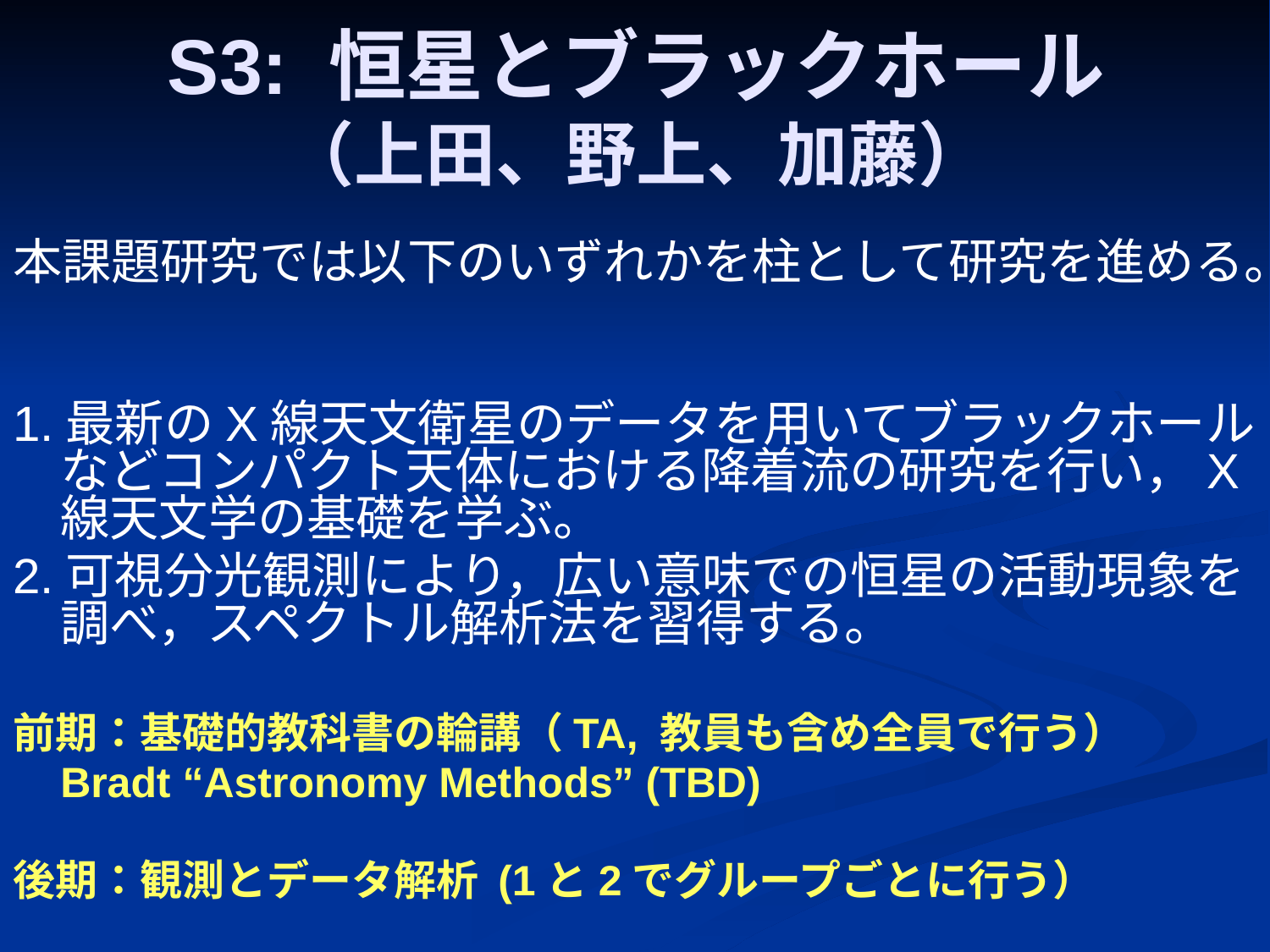

# S3: 恒星とブラックホール （上田、野上、加藤）

本課題研究では以下のいずれかを柱として研究を進める。

1.最新のX線天文衛星のデータを用いてブラックホールなどコンパクト天体における降着流の研究を行い，X線天文学の基礎を学ぶ。
2.可視分光観測により，広い意味での恒星の活動現象を調べ，スペクトル解析法を習得する。

前期：基礎的教科書の輪講（TA, 教員も含め全員で行う）
	Bradt “Astronomy Methods” (TBD)

後期：観測とデータ解析 (1と2でグループごとに行う）